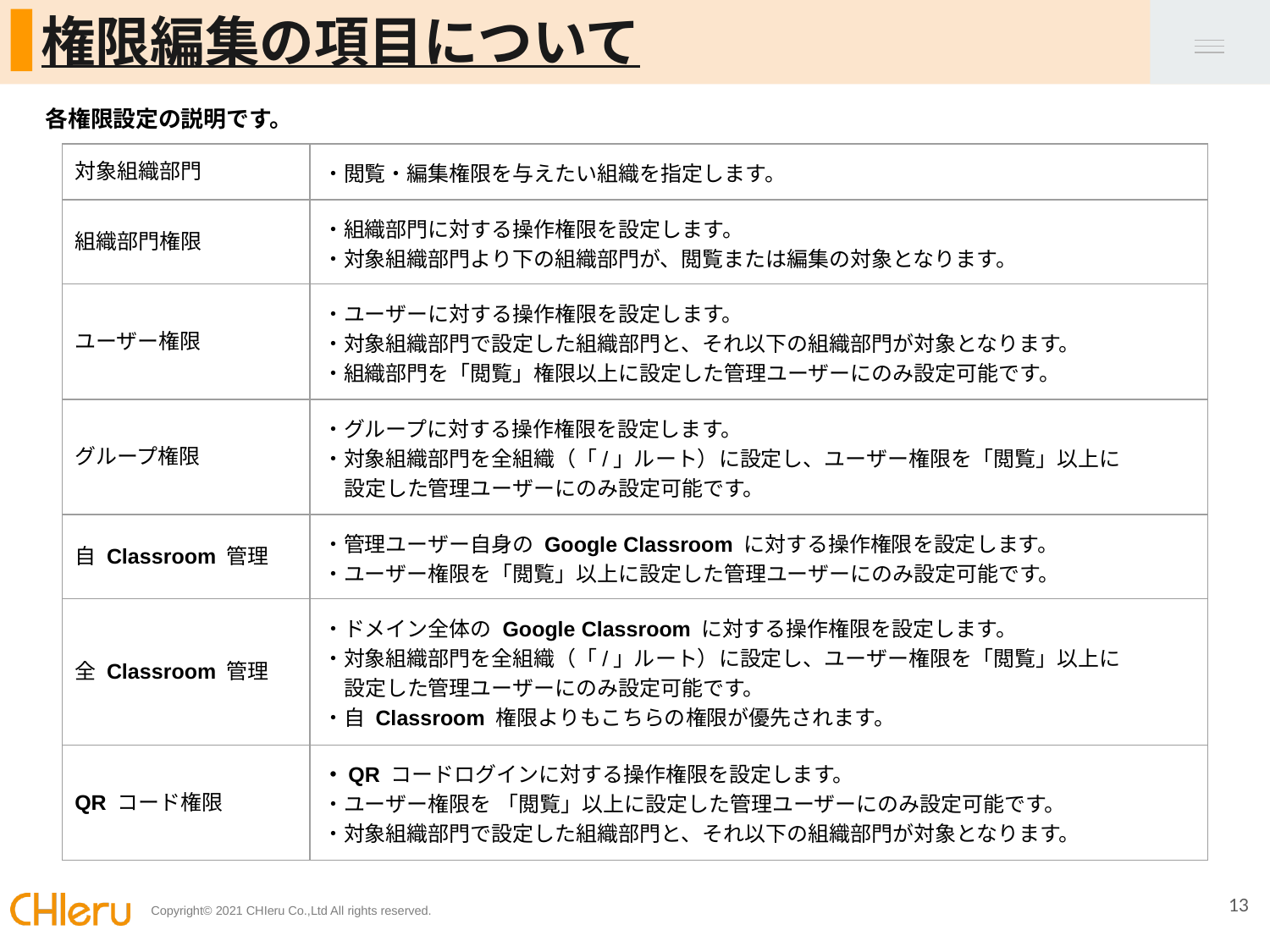

# 権限編集の項目について
各権限設定の説明です。
| 対象組織部門 | ・閲覧・編集権限を与えたい組織を指定します。 |
| --- | --- |
| 組織部門権限 | ・組織部門に対する操作権限を設定します。 ・対象組織部門より下の組織部門が、閲覧または編集の対象となります。 |
| ユーザー権限 | ・ユーザーに対する操作権限を設定します。 ・対象組織部門で設定した組織部門と、それ以下の組織部門が対象となります。 ・組織部門を「閲覧」権限以上に設定した管理ユーザーにのみ設定可能です。 |
| グループ権限 | ・グループに対する操作権限を設定します。 ・対象組織部門を全組織（「/」ルート）に設定し、ユーザー権限を「閲覧」以上に 　設定した管理ユーザーにのみ設定可能です。 |
| 自 Classroom 管理 | ・管理ユーザー自身の Google Classroom に対する操作権限を設定します。 ・ユーザー権限を「閲覧」以上に設定した管理ユーザーにのみ設定可能です。 |
| 全 Classroom 管理 | ・ドメイン全体の Google Classroom に対する操作権限を設定します。 ・対象組織部門を全組織（「/」ルート）に設定し、ユーザー権限を「閲覧」以上に 　設定した管理ユーザーにのみ設定可能です。 ・自 Classroom 権限よりもこちらの権限が優先されます。 |
| QR コード権限 | ・QR コードログインに対する操作権限を設定します。 ・ユーザー権限を 「閲覧」以上に設定した管理ユーザーにのみ設定可能です。 ・対象組織部門で設定した組織部門と、それ以下の組織部門が対象となります。 |
13